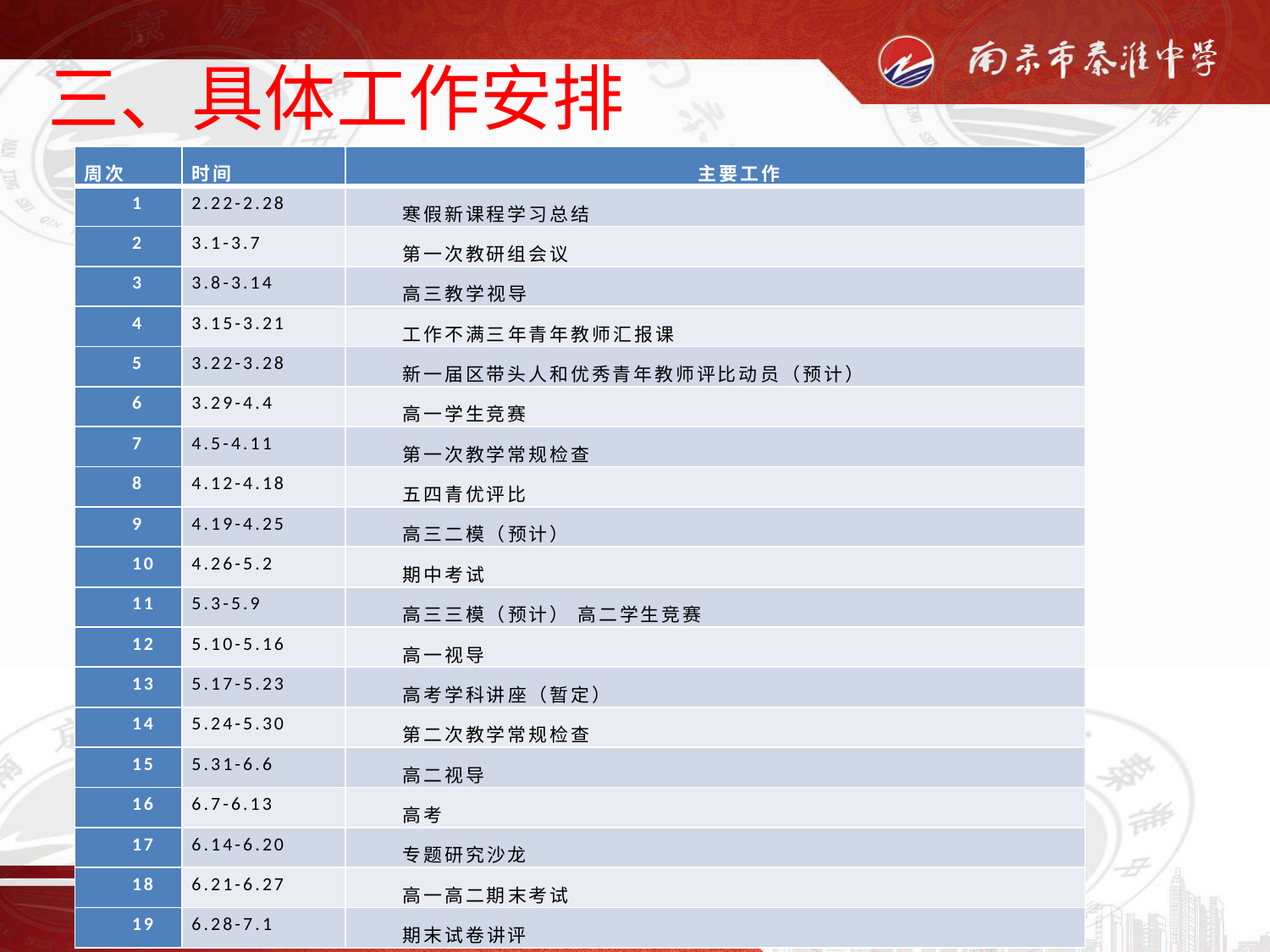

# 三、具体工作安排
| 周次 | 时间 | 主要工作 |
| --- | --- | --- |
| 1 | 2.22-2.28 | 寒假新课程学习总结 |
| 2 | 3.1-3.7 | 第一次教研组会议 |
| 3 | 3.8-3.14 | 高三教学视导 |
| 4 | 3.15-3.21 | 工作不满三年青年教师汇报课 |
| 5 | 3.22-3.28 | 新一届区带头人和优秀青年教师评比动员（预计） |
| 6 | 3.29-4.4 | 高一学生竞赛 |
| 7 | 4.5-4.11 | 第一次教学常规检查 |
| 8 | 4.12-4.18 | 五四青优评比 |
| 9 | 4.19-4.25 | 高三二模（预计） |
| 10 | 4.26-5.2 | 期中考试 |
| 11 | 5.3-5.9 | 高三三模（预计） 高二学生竞赛 |
| 12 | 5.10-5.16 | 高一视导 |
| 13 | 5.17-5.23 | 高考学科讲座（暂定） |
| 14 | 5.24-5.30 | 第二次教学常规检查 |
| 15 | 5.31-6.6 | 高二视导 |
| 16 | 6.7-6.13 | 高考 |
| 17 | 6.14-6.20 | 专题研究沙龙 |
| 18 | 6.21-6.27 | 高一高二期末考试 |
| 19 | 6.28-7.1 | 期末试卷讲评 |